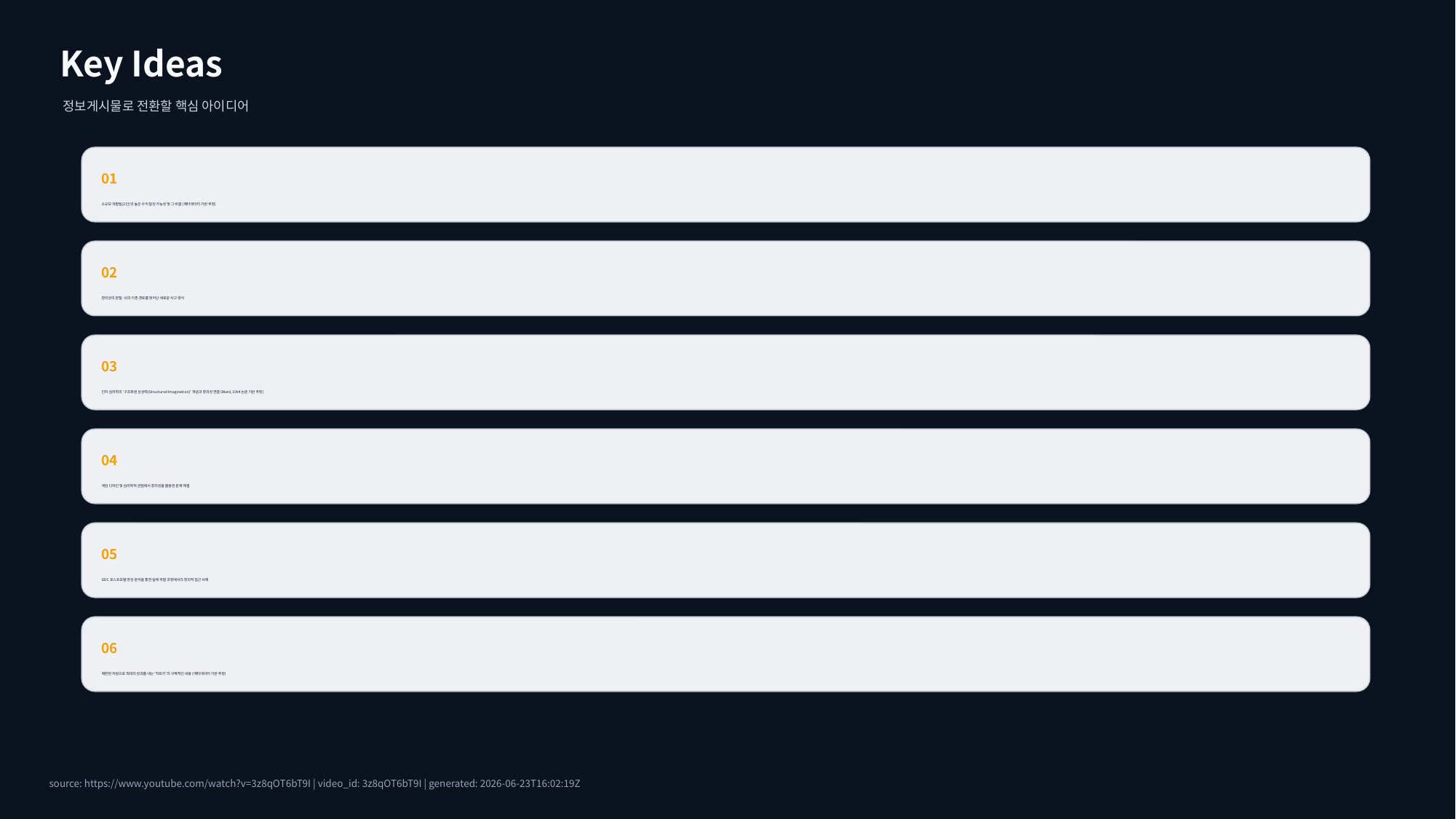

Key Ideas
정보게시물로 전환할 핵심 아이디어

01
소규모 개발팀(2인)의 높은 수익 달성 가능성 및 그 비결 (메타데이터 기반 추정)

02
창의성의 본질: 뇌의 기존 경로를 벗어난 새로운 사고 방식

03
인지 심리학의 '구조화된 상상력(Structured Imagination)' 개념과 창의성 연결 (Ward, 1994 논문 기반 추정)

04
게임 디자인 및 심리학적 관점에서 창의성을 활용한 문제 해결

05
GDC 포스트모템 영상 분석을 통한 실제 개발 과정에서의 창의적 접근 사례

06
제한된 자원으로 최대의 성과를 내는 '치트키'의 구체적인 내용 (메타데이터 기반 추정)
source: https://www.youtube.com/watch?v=3z8qOT6bT9I | video_id: 3z8qOT6bT9I | generated: 2026-06-23T16:02:19Z